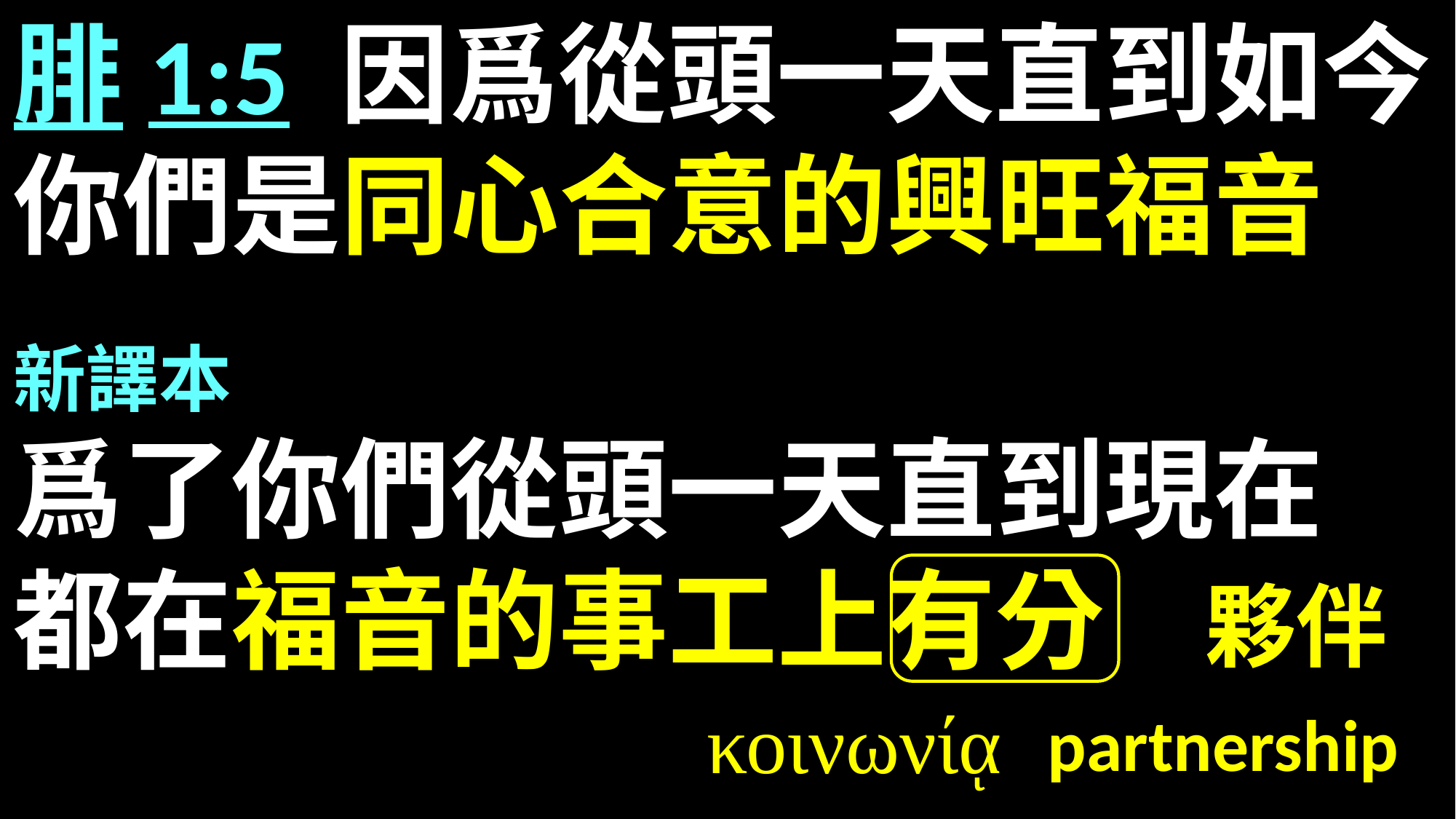

腓1:5 因爲從頭一天直到如今
你們是同心合意的興旺福音

新譯本
爲了你們從頭一天直到現在
都在福音的事工上有分

夥伴
κοινωνίᾳ
partnership